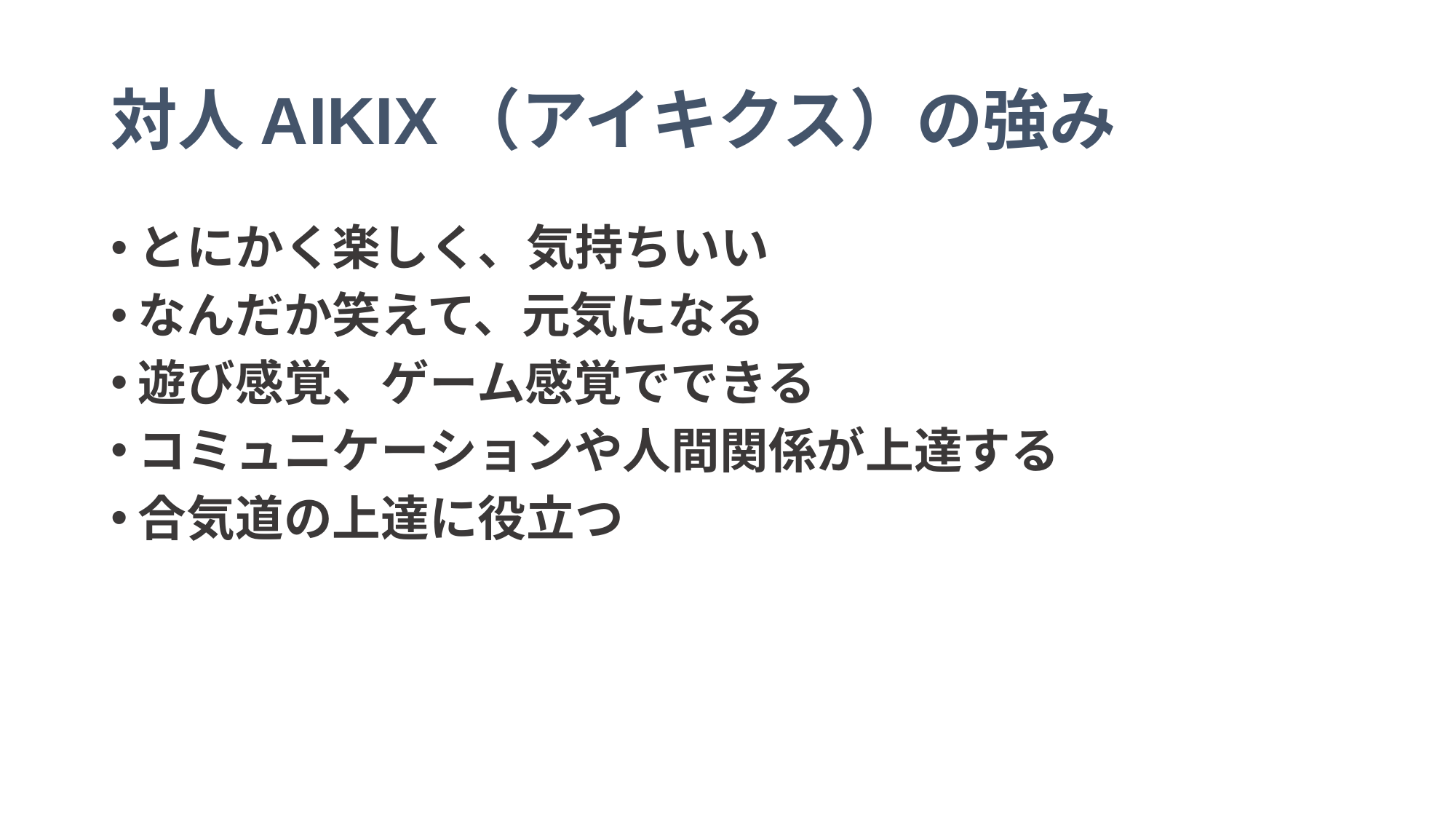

# 対人AIKIX（アイキクス）の強み
とにかく楽しく、気持ちいい
なんだか笑えて、元気になる
遊び感覚、ゲーム感覚でできる
コミュニケーションや人間関係が上達する
合気道の上達に役立つ